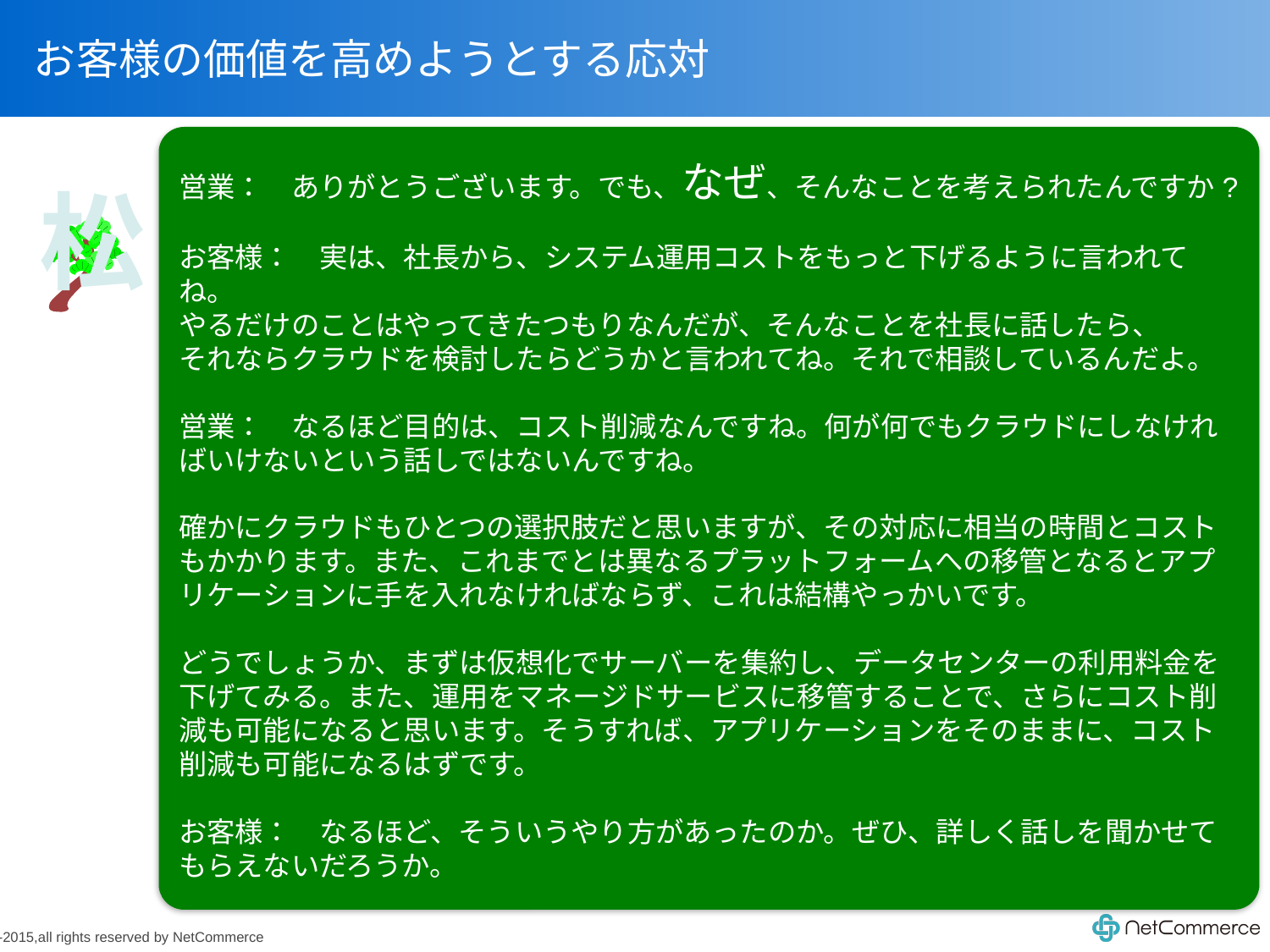

# お客様の価値を高めようとする応対
営業：　ありがとうございます。でも、なぜ、そんなことを考えられたんですか?

お客様：　実は、社長から、システム運用コストをもっと下げるように言われてね。
やるだけのことはやってきたつもりなんだが、そんなことを社長に話したら、
それならクラウドを検討したらどうかと言われてね。それで相談しているんだよ。

営業：　なるほど目的は、コスト削減なんですね。何が何でもクラウドにしなければいけないという話しではないんですね。

確かにクラウドもひとつの選択肢だと思いますが、その対応に相当の時間とコストもかかります。また、これまでとは異なるプラットフォームへの移管となるとアプリケーションに手を入れなければならず、これは結構やっかいです。

どうでしょうか、まずは仮想化でサーバーを集約し、データセンターの利用料金を下げてみる。また、運用をマネージドサービスに移管することで、さらにコスト削減も可能になると思います。そうすれば、アプリケーションをそのままに、コスト削減も可能になるはずです。

お客様：　なるほど、そういうやり方があったのか。ぜひ、詳しく話しを聞かせてもらえないだろうか。
松